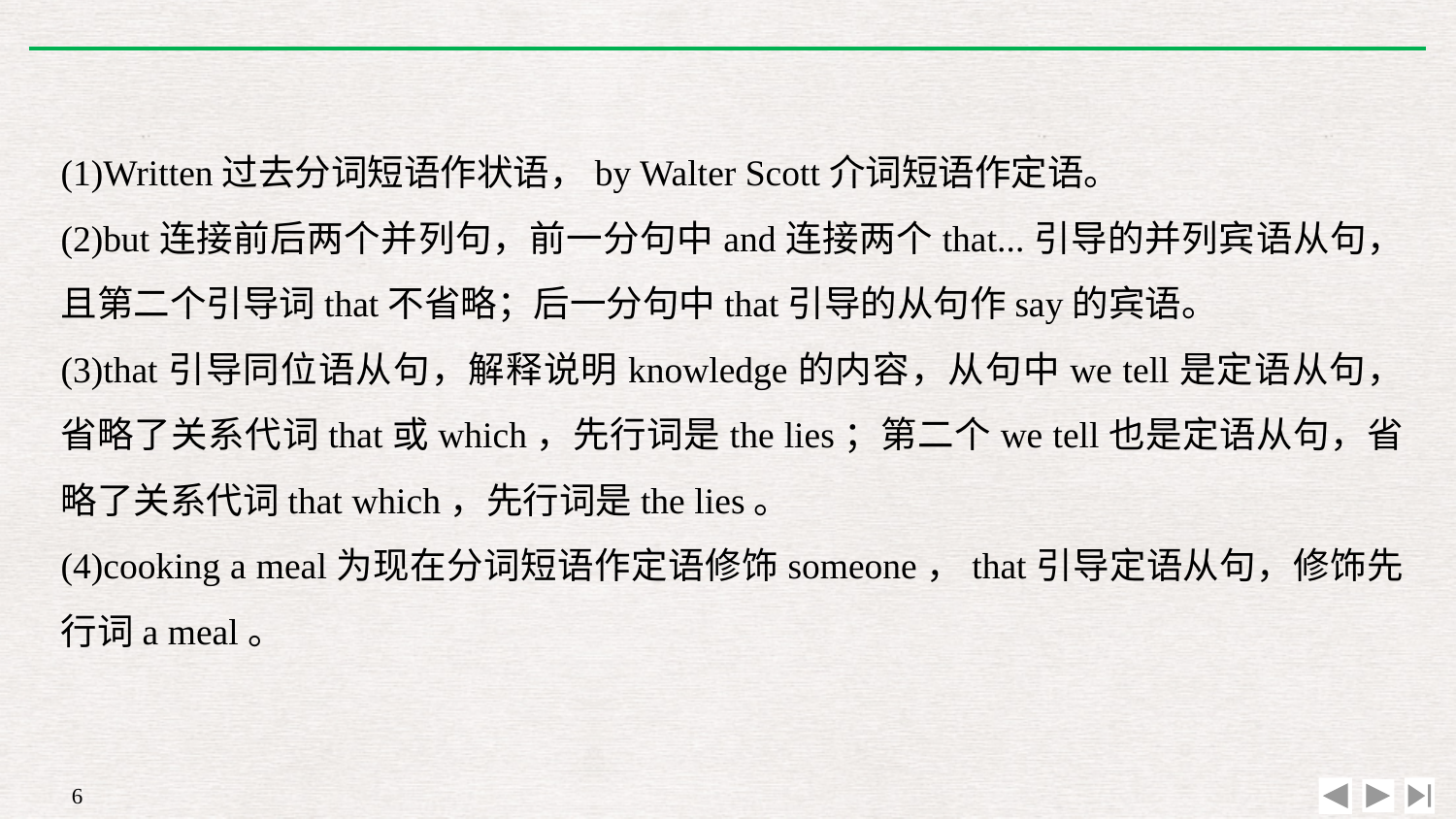

(1)Written过去分词短语作状语，by Walter Scott介词短语作定语。
(2)but连接前后两个并列句，前一分句中and连接两个that...引导的并列宾语从句，且第二个引导词that不省略；后一分句中that引导的从句作say的宾语。
(3)that引导同位语从句，解释说明knowledge的内容，从句中we tell是定语从句，省略了关系代词that或which，先行词是the lies；第二个we tell也是定语从句，省略了关系代词that which，先行词是the lies。
(4)cooking a meal为现在分词短语作定语修饰someone，that引导定语从句，修饰先行词a meal。